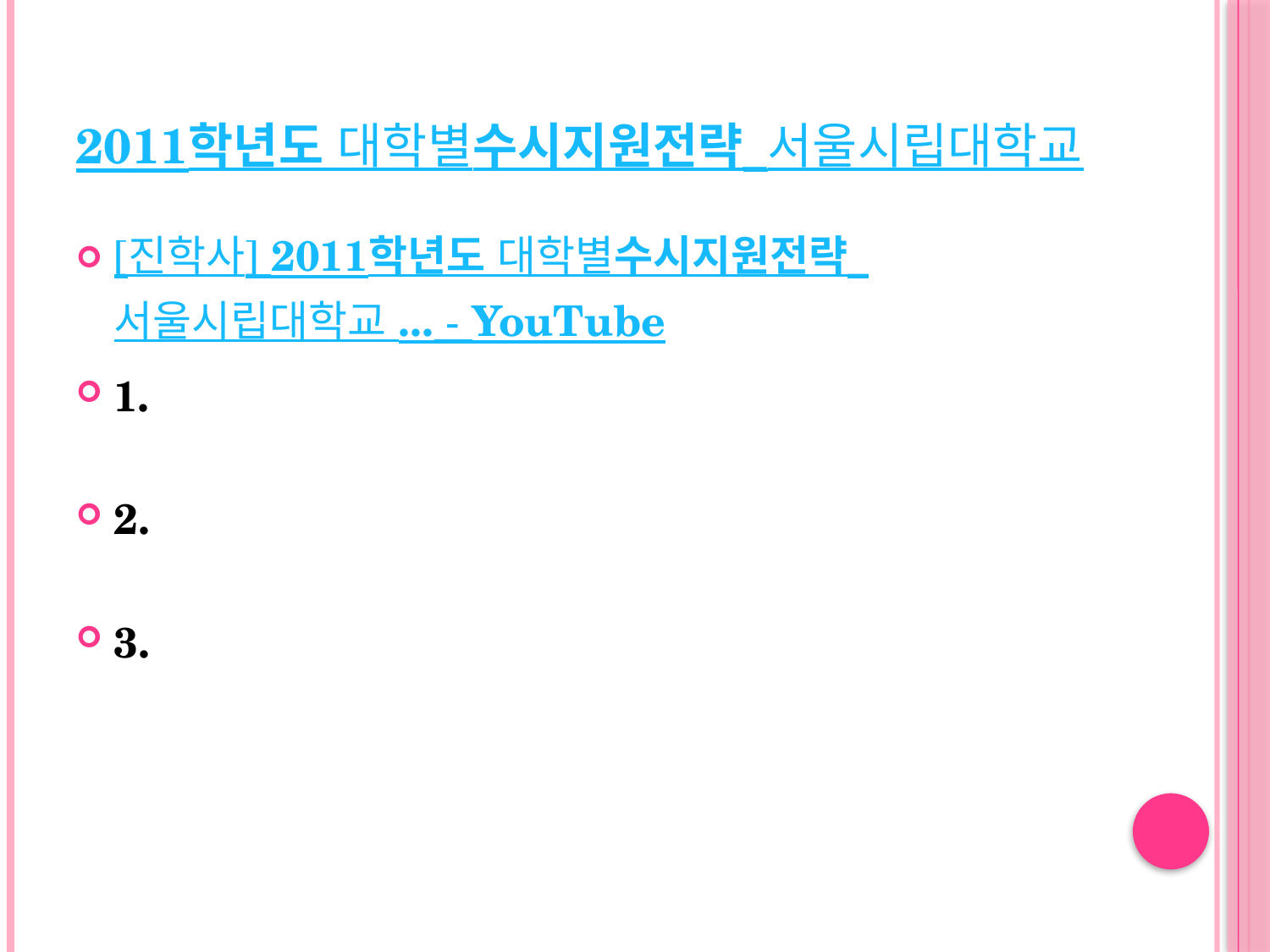

# 2011학년도 대학별수시지원전략_서울시립대학교
[진학사] 2011학년도 대학별수시지원전략_서울시립대학교 ... - YouTube
1.

2.

3.